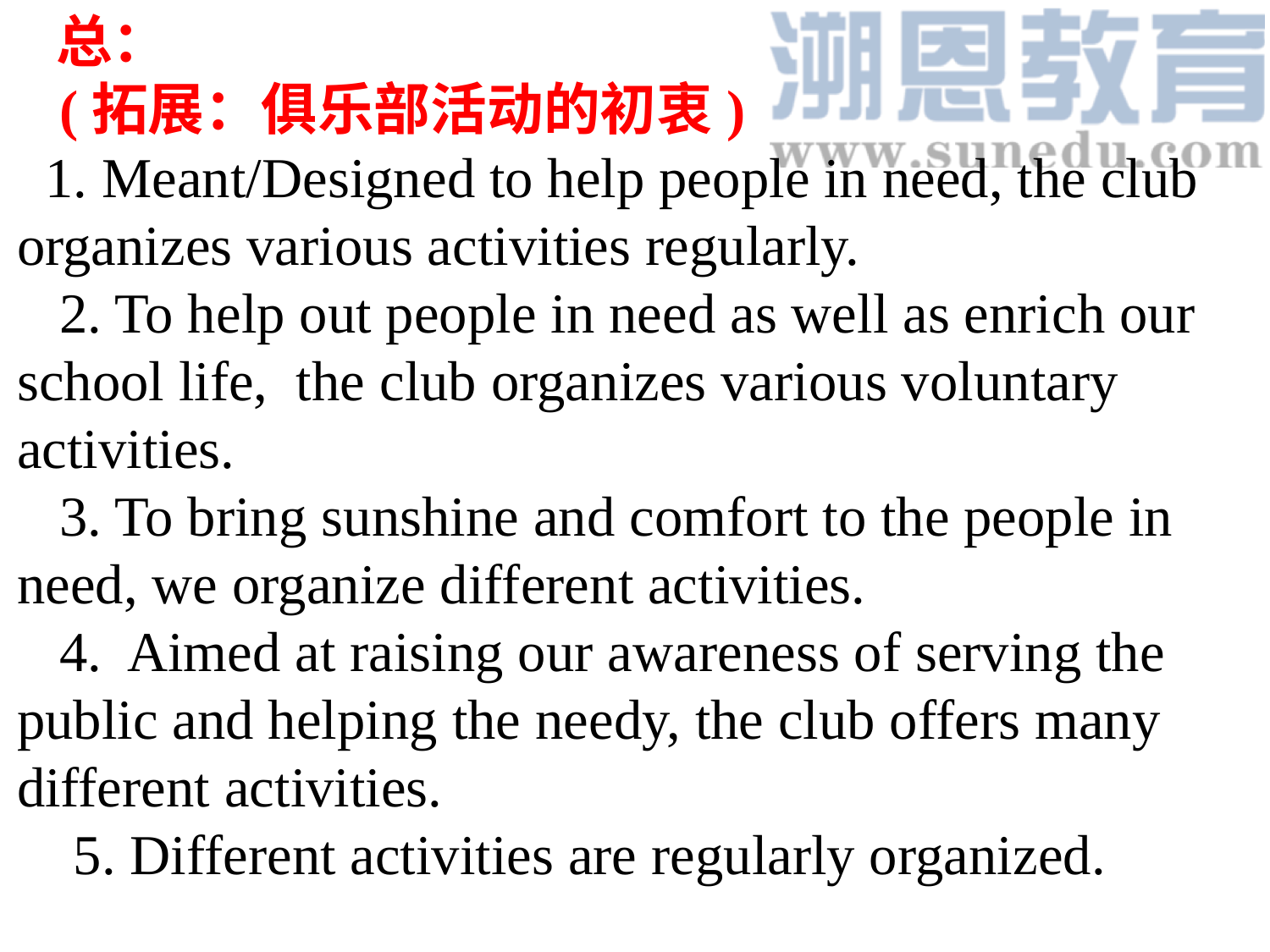

总：
   (拓展：俱乐部活动的初衷)
  1. Meant/Designed to help people in need, the club organizes various activities regularly.
   2. To help out people in need as well as enrich our school life,  the club organizes various voluntary activities.
   3. To bring sunshine and comfort to the people in need, we organize different activities.
   4.  Aimed at raising our awareness of serving the public and helping the needy, the club offers many different activities.
    5. Different activities are regularly organized.